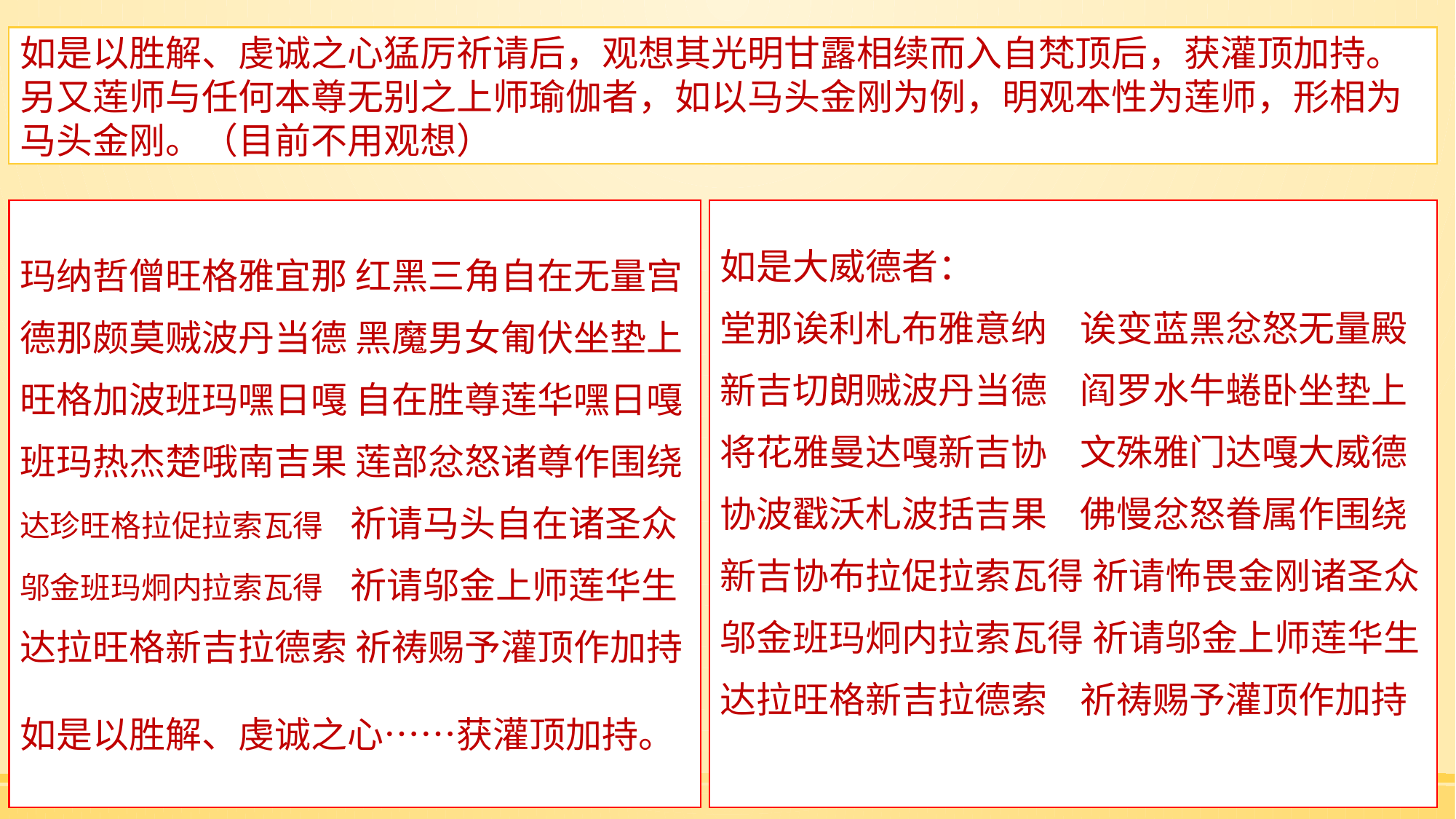

如是以胜解、虔诚之心猛厉祈请后，观想其光明甘露相续而入自梵顶后，获灌顶加持。另又莲师与任何本尊无别之上师瑜伽者，如以马头金刚为例，明观本性为莲师，形相为马头金刚。（目前不用观想）
玛纳哲僧旺格雅宜那 红黑三角自在无量宫

德那颇莫贼波丹当德 黑魔男女匍伏坐垫上

旺格加波班玛嘿日嘎 自在胜尊莲华嘿日嘎

班玛热杰楚哦南吉果 莲部忿怒诸尊作围绕

达珍旺格拉促拉索瓦得    祈请马头自在诸圣众

邬金班玛炯内拉索瓦得    祈请邬金上师莲华生

达拉旺格新吉拉德索 祈祷赐予灌顶作加持

如是以胜解、虔诚之心……获灌顶加持。
如是大威德者：

堂那诶利札布雅意纳    诶变蓝黑忿怒无量殿

新吉切朗贼波丹当德    阎罗水牛蜷卧坐垫上

将花雅曼达嘎新吉协    文殊雅门达嘎大威德

协波戳沃札波括吉果    佛慢忿怒眷属作围绕

新吉协布拉促拉索瓦得 祈请怖畏金刚诸圣众

邬金班玛炯内拉索瓦得 祈请邬金上师莲华生

达拉旺格新吉拉德索    祈祷赐予灌顶作加持